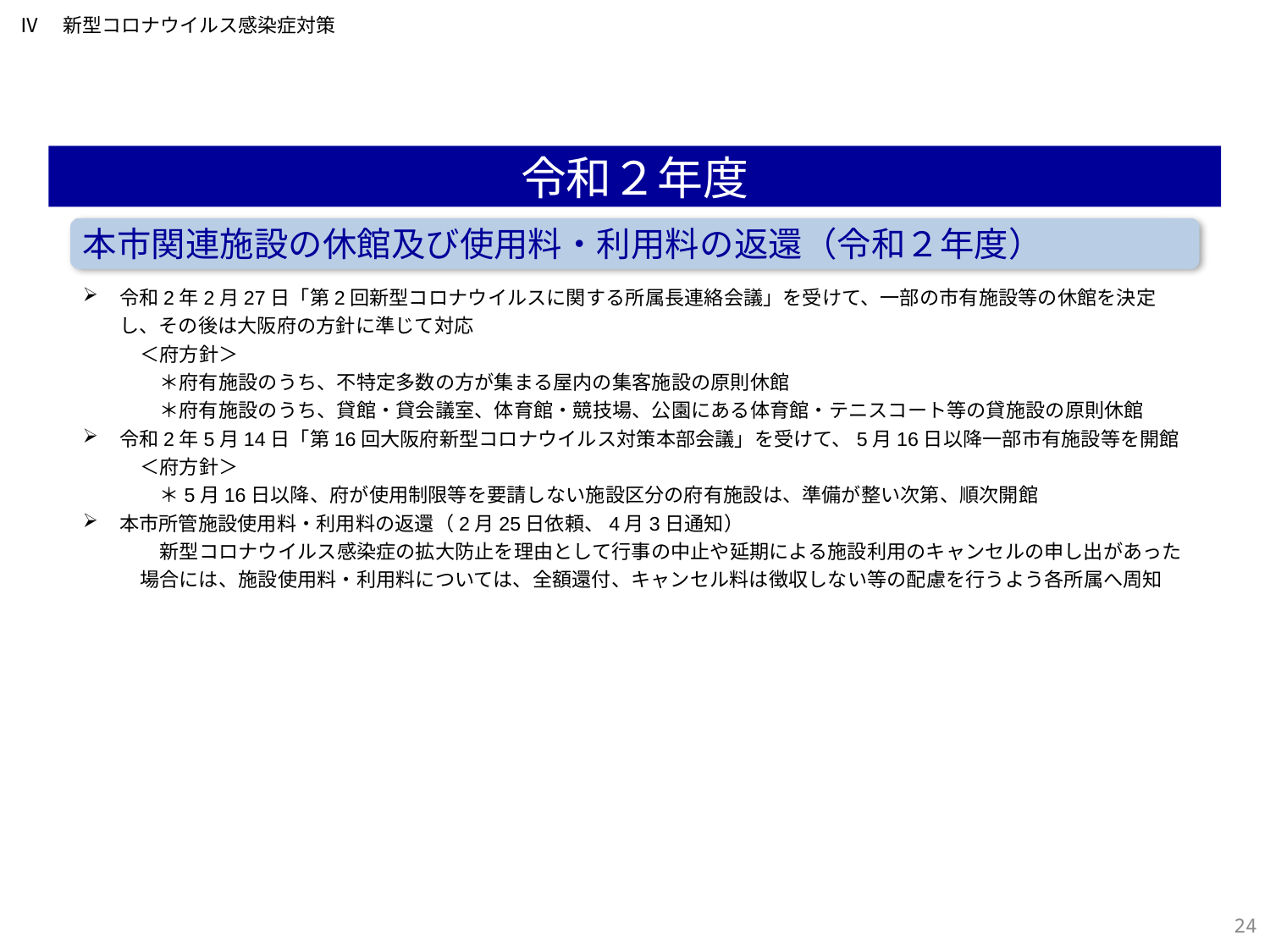

Ⅳ　新型コロナウイルス感染症対策
令和２年度
本市関連施設の休館及び使用料・利用料の返還（令和２年度）
令和2年2月27日「第2回新型コロナウイルスに関する所属長連絡会議」を受けて、一部の市有施設等の休館を決定し、その後は大阪府の方針に準じて対応
＜府方針＞
　＊府有施設のうち、不特定多数の方が集まる屋内の集客施設の原則休館
　＊府有施設のうち、貸館・貸会議室、体育館・競技場、公園にある体育館・テニスコート等の貸施設の原則休館
令和2年5月14日「第16回大阪府新型コロナウイルス対策本部会議」を受けて、5月16日以降一部市有施設等を開館
＜府方針＞
　＊5月16日以降、府が使用制限等を要請しない施設区分の府有施設は、準備が整い次第、順次開館
本市所管施設使用料・利用料の返還（2月25日依頼、4月3日通知）
　新型コロナウイルス感染症の拡大防止を理由として行事の中止や延期による施設利用のキャンセルの申し出があった場合には、施設使用料・利用料については、全額還付、キャンセル料は徴収しない等の配慮を行うよう各所属へ周知
24